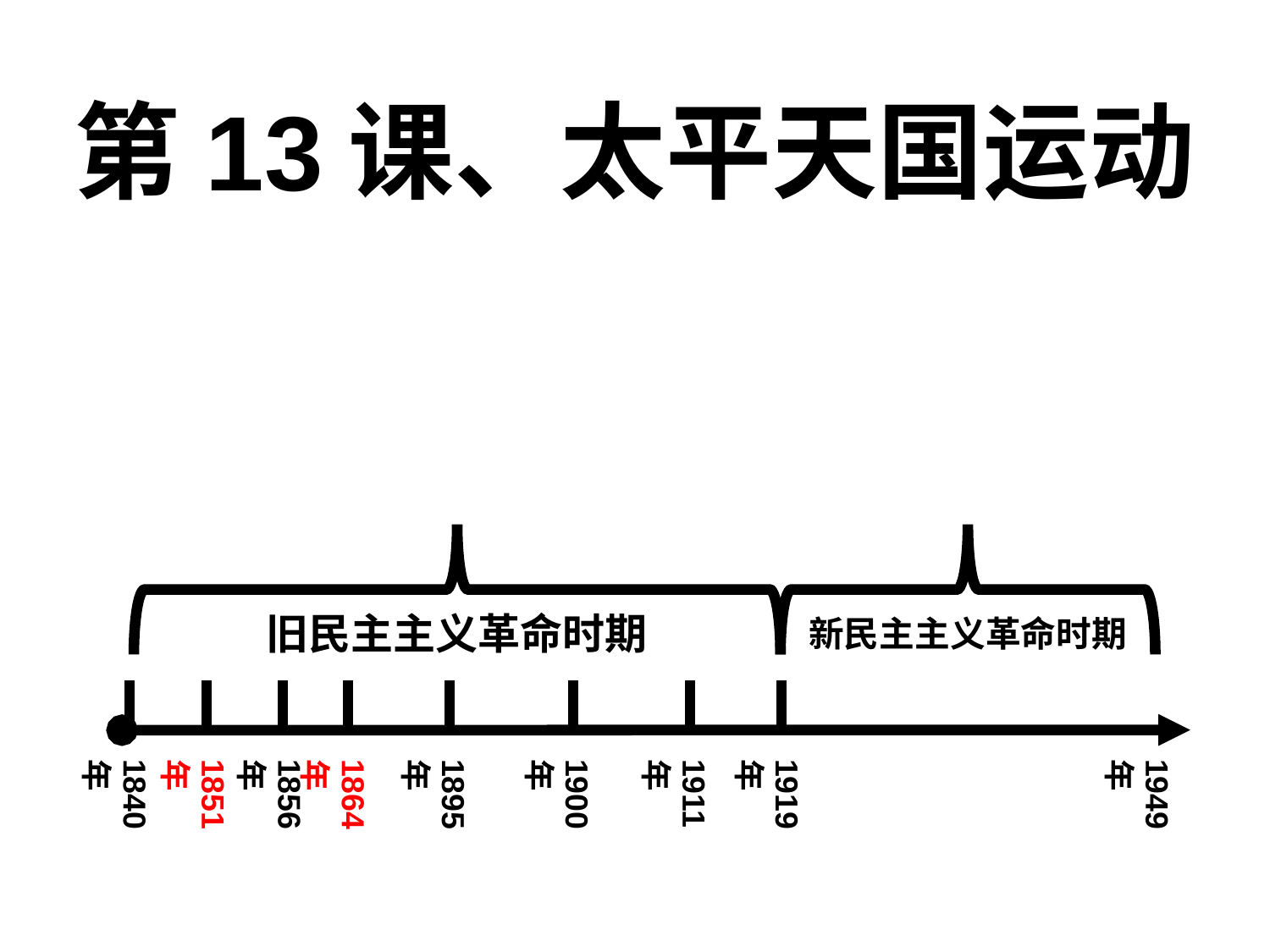

# 第13课、太平天国运动

旧民主主义革命时期
新民主主义革命时期
1840年
1851年
1856年
1895年
1900年
1911年
1919年
1949年
1864年